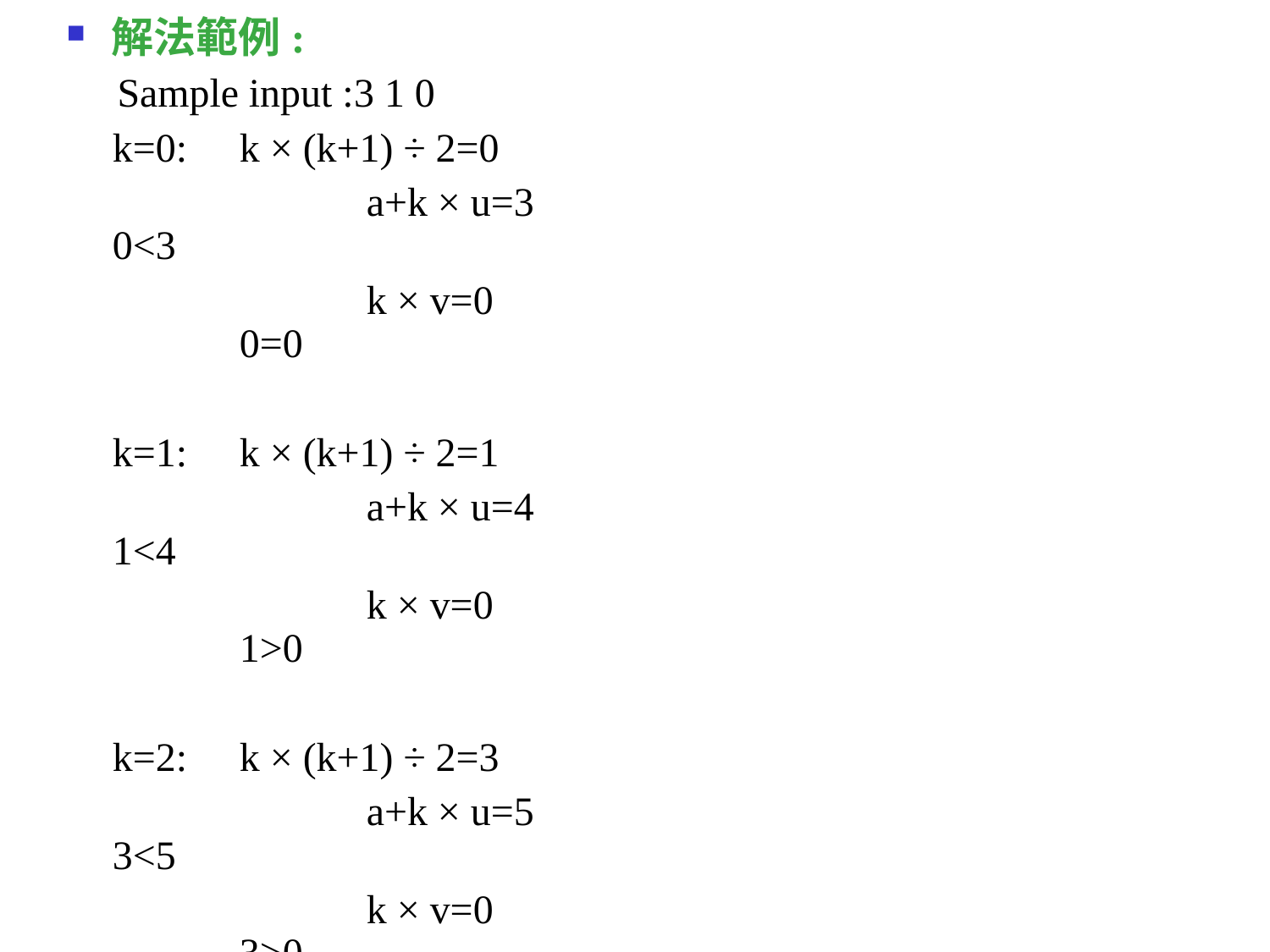

解法範例:
     Sample input :3 1 0
	k=0:	k × (k+1) ÷ 2=0
			a+k × u=3					0<3
			k × v=0						0=0

	k=1:	k × (k+1) ÷ 2=1
			a+k × u=4					1<4
			k × v=0						1>0

	k=2:	k × (k+1) ÷ 2=3
			a+k × u=5					3<5
			k × v=0						3>0

	k=3:	k × (k+1) ÷ 2=6
			a+k × u=6					6=6
			k × v=0						6>0